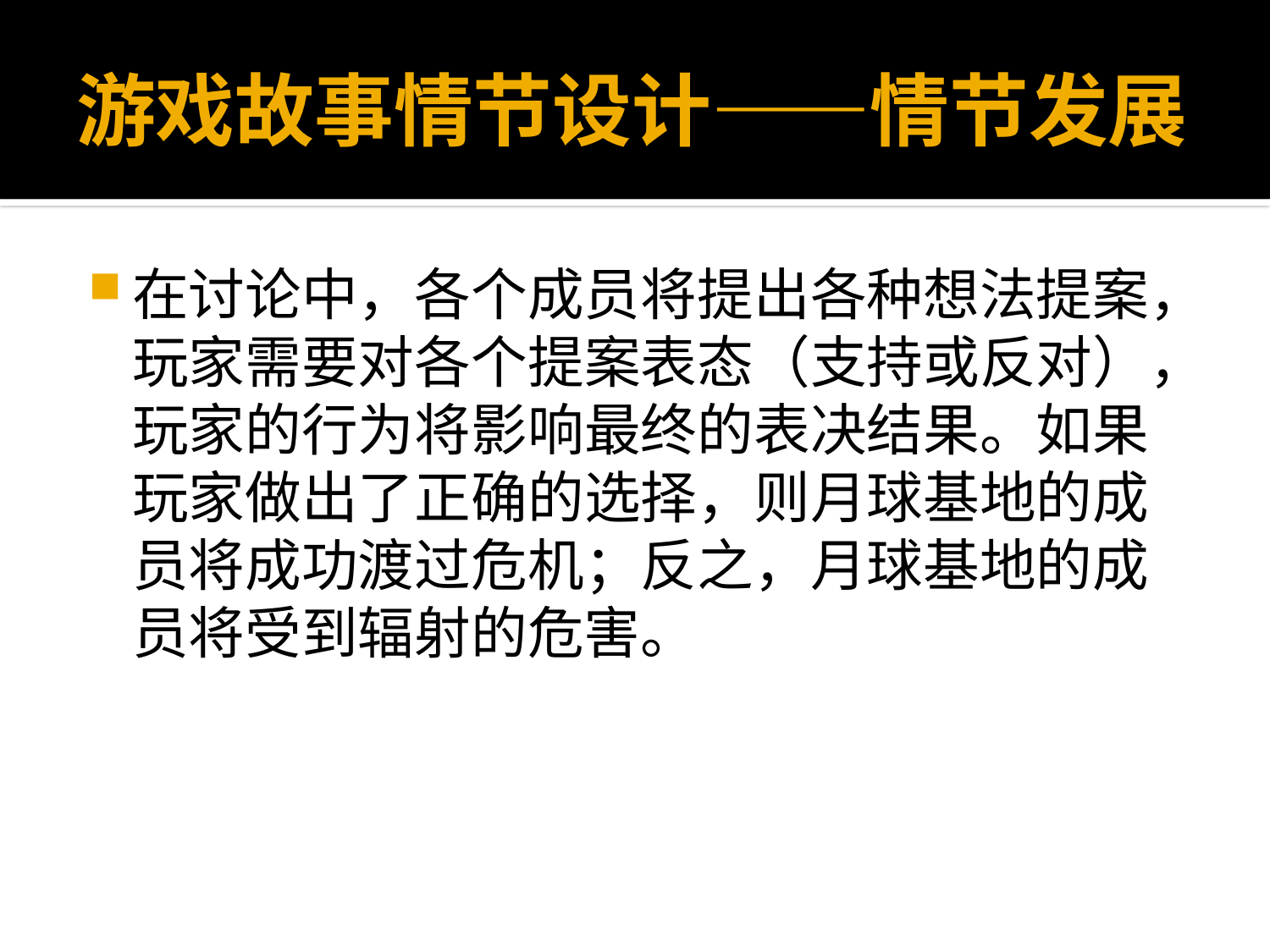

# 游戏故事情节设计——情节发展
在讨论中，各个成员将提出各种想法提案，玩家需要对各个提案表态（支持或反对），玩家的行为将影响最终的表决结果。如果玩家做出了正确的选择，则月球基地的成员将成功渡过危机；反之，月球基地的成员将受到辐射的危害。